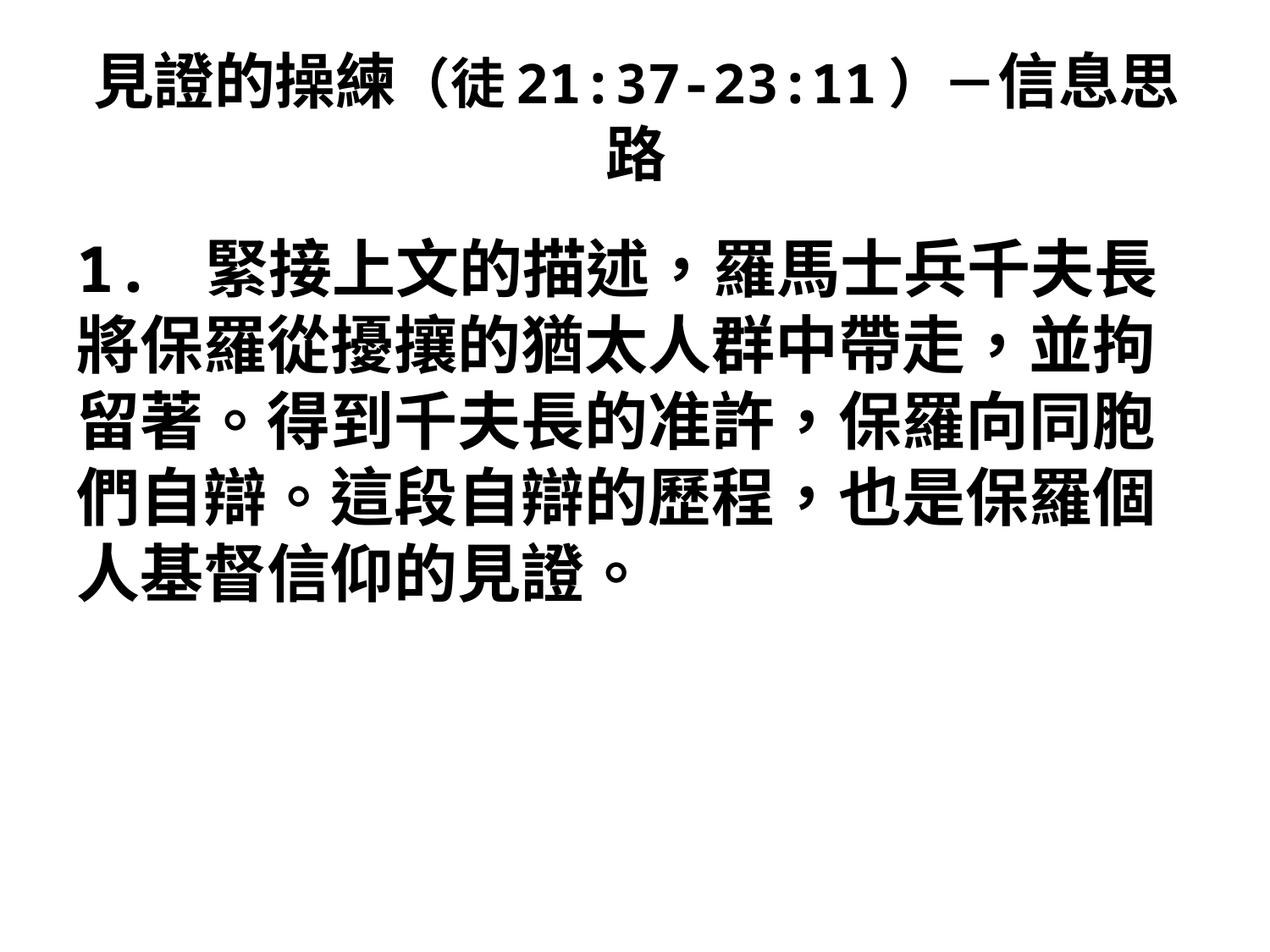

# 見證的操練（徒21:37-23:11）－信息思路
1. 緊接上文的描述，羅馬士兵千夫長將保羅從擾攘的猶太人群中帶走，並拘留著。得到千夫長的准許，保羅向同胞們自辯。這段自辯的歷程，也是保羅個人基督信仰的見證。